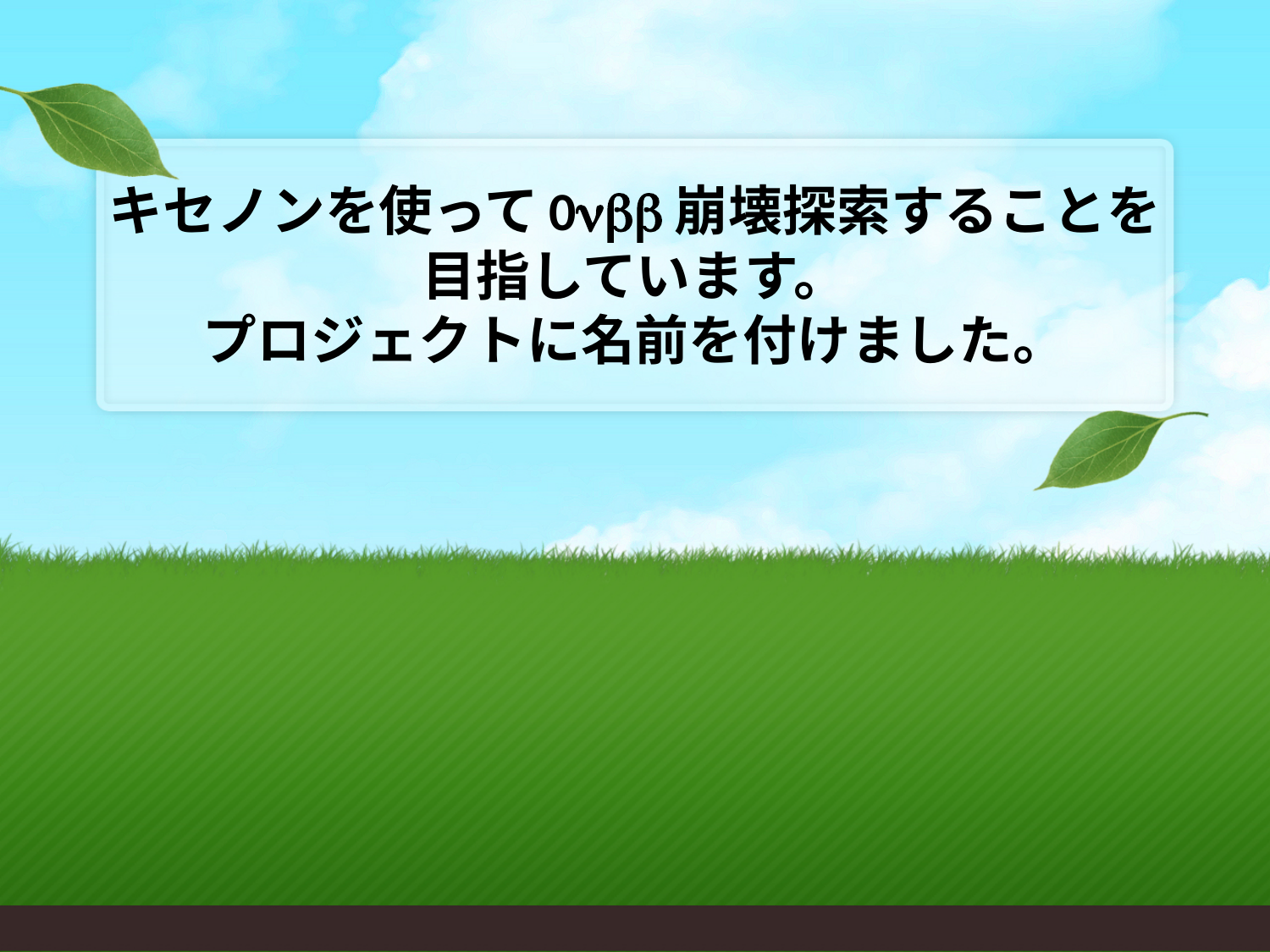

# キセノンを使って0νββ崩壊探索することを 目指しています。 プロジェクトに名前を付けました。